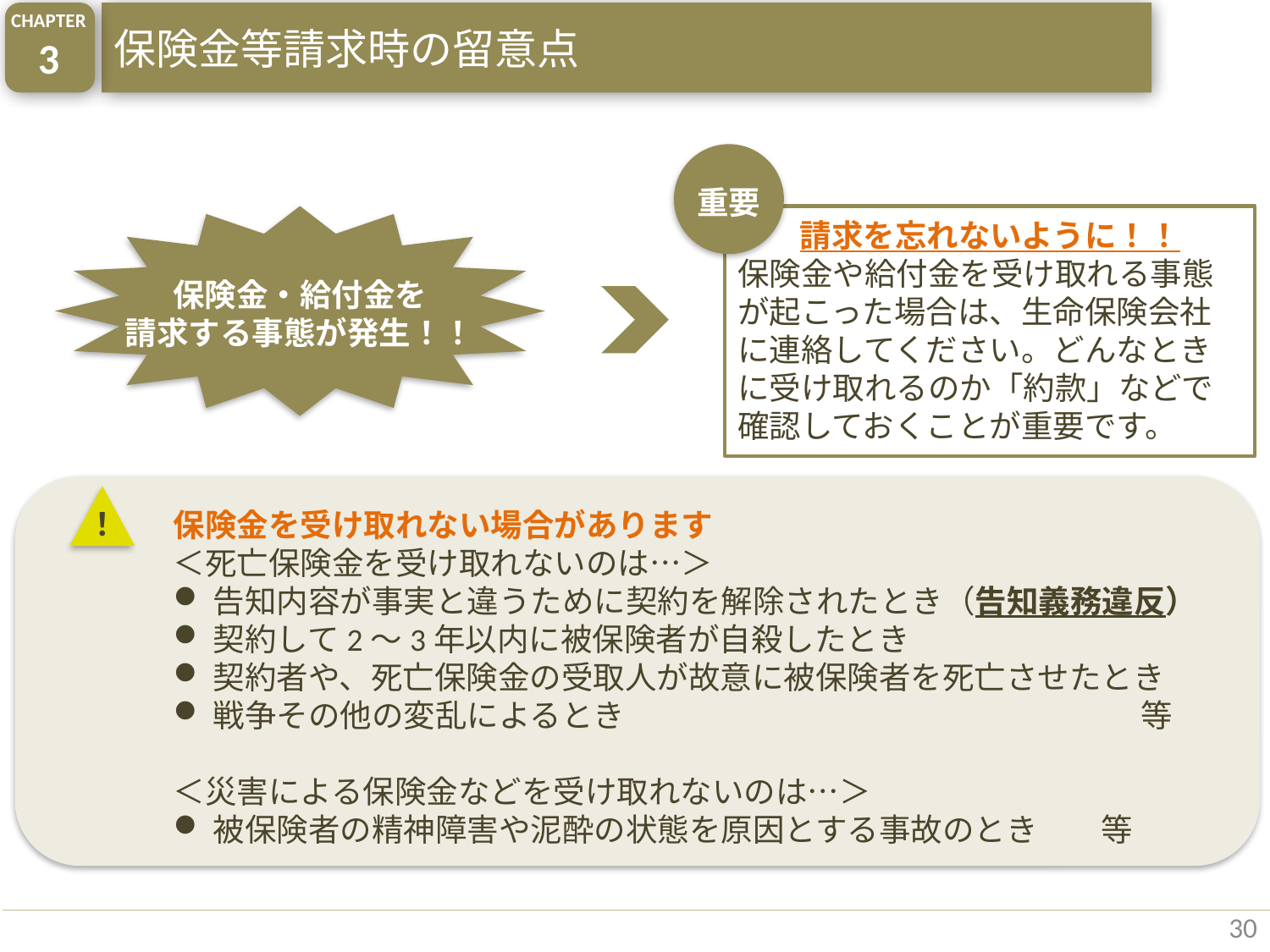

CHAPTER
3
保険金等請求時の留意点
重要
請求を忘れないように！！
保険金や給付金を受け取れる事態が起こった場合は、生命保険会社に連絡してください。どんなときに受け取れるのか「約款」などで確認しておくことが重要です。
保険金・給付金を
請求する事態が発生！！

	保険金を受け取れない場合があります
	＜死亡保険金を受け取れないのは…＞
告知内容が事実と違うために契約を解除されたとき（告知義務違反）
契約して2～3年以内に被保険者が自殺したとき
契約者や、死亡保険金の受取人が故意に被保険者を死亡させたとき
戦争その他の変乱によるとき				　 等

＜災害による保険金などを受け取れないのは…＞
被保険者の精神障害や泥酔の状態を原因とする事故のとき　　等

！
30